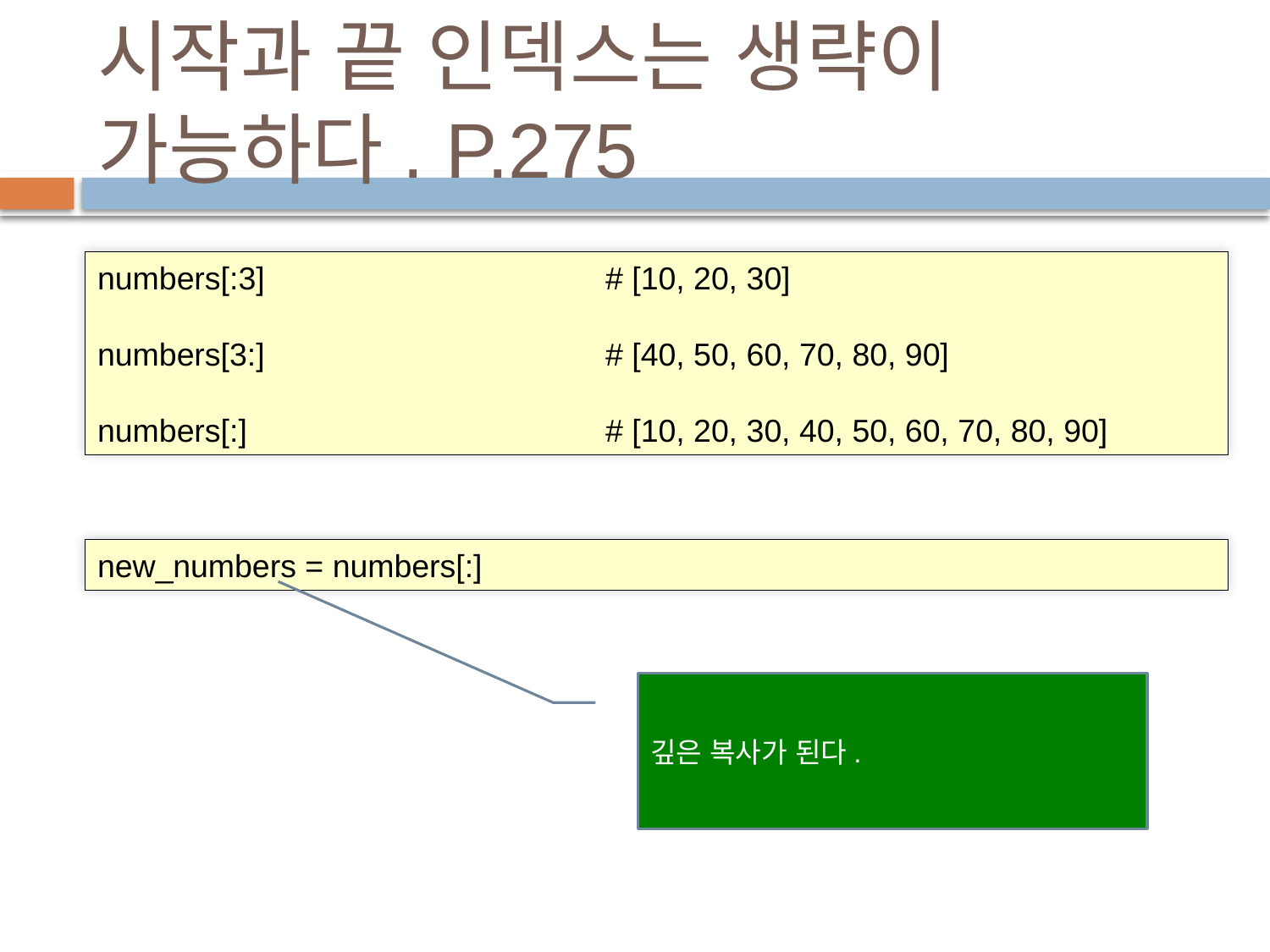

# 시작과 끝 인덱스는 생략이 가능하다. P.275
numbers[:3] 			# [10, 20, 30]

numbers[3:] 			# [40, 50, 60, 70, 80, 90]

numbers[:] 			# [10, 20, 30, 40, 50, 60, 70, 80, 90]
new_numbers = numbers[:]
깊은 복사가 된다.